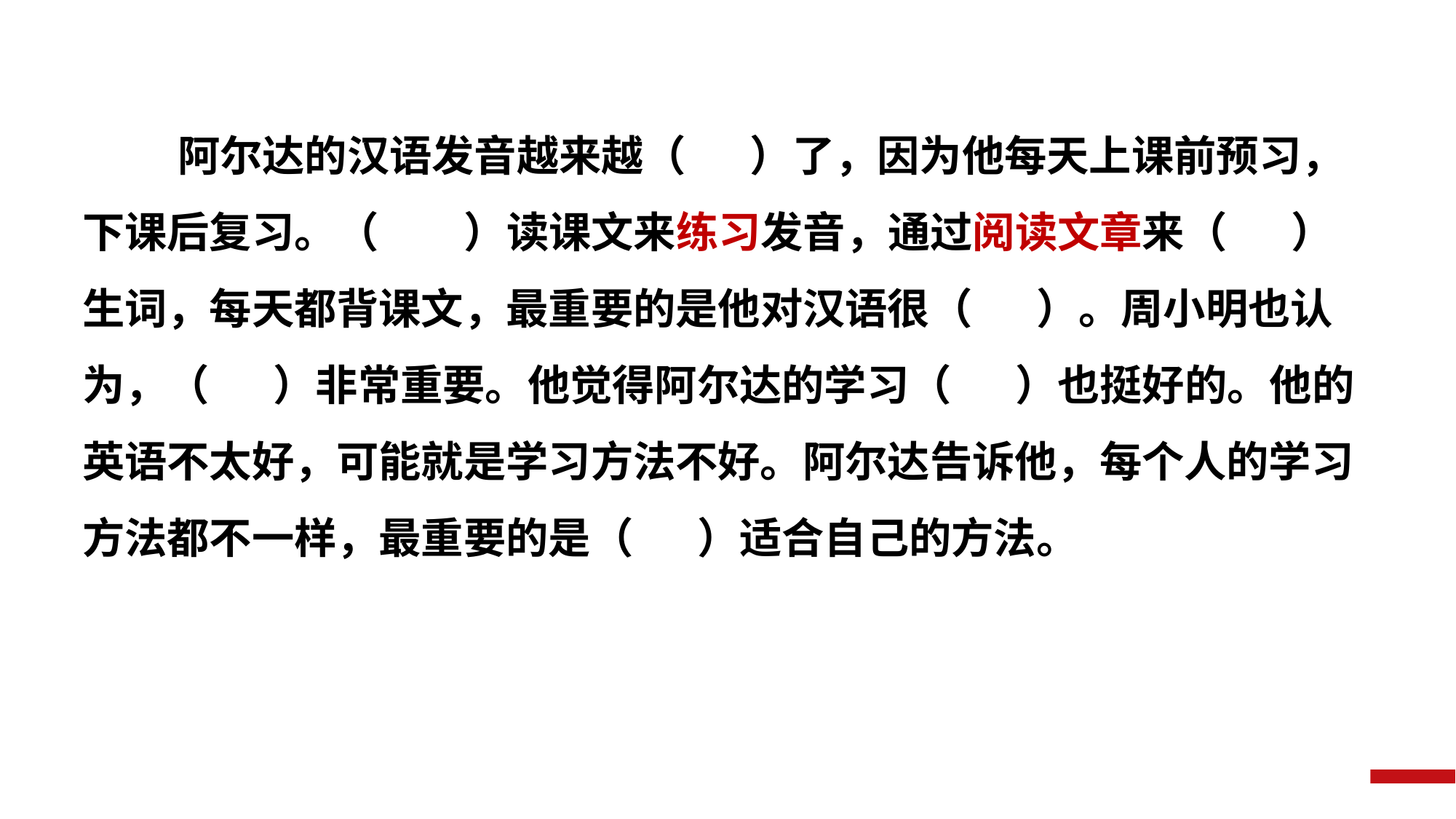

阿尔达的汉语发音越来越（   ）了，因为他每天上课前预习，下课后复习。（    ）读课文来练习发音，通过阅读文章来（   ）生词，每天都背课文，最重要的是他对汉语很（   ）。周小明也认为，（   ）非常重要。他觉得阿尔达的学习（   ）也挺好的。他的英语不太好，可能就是学习方法不好。阿尔达告诉他，每个人的学习方法都不一样，最重要的是（   ）适合自己的方法。